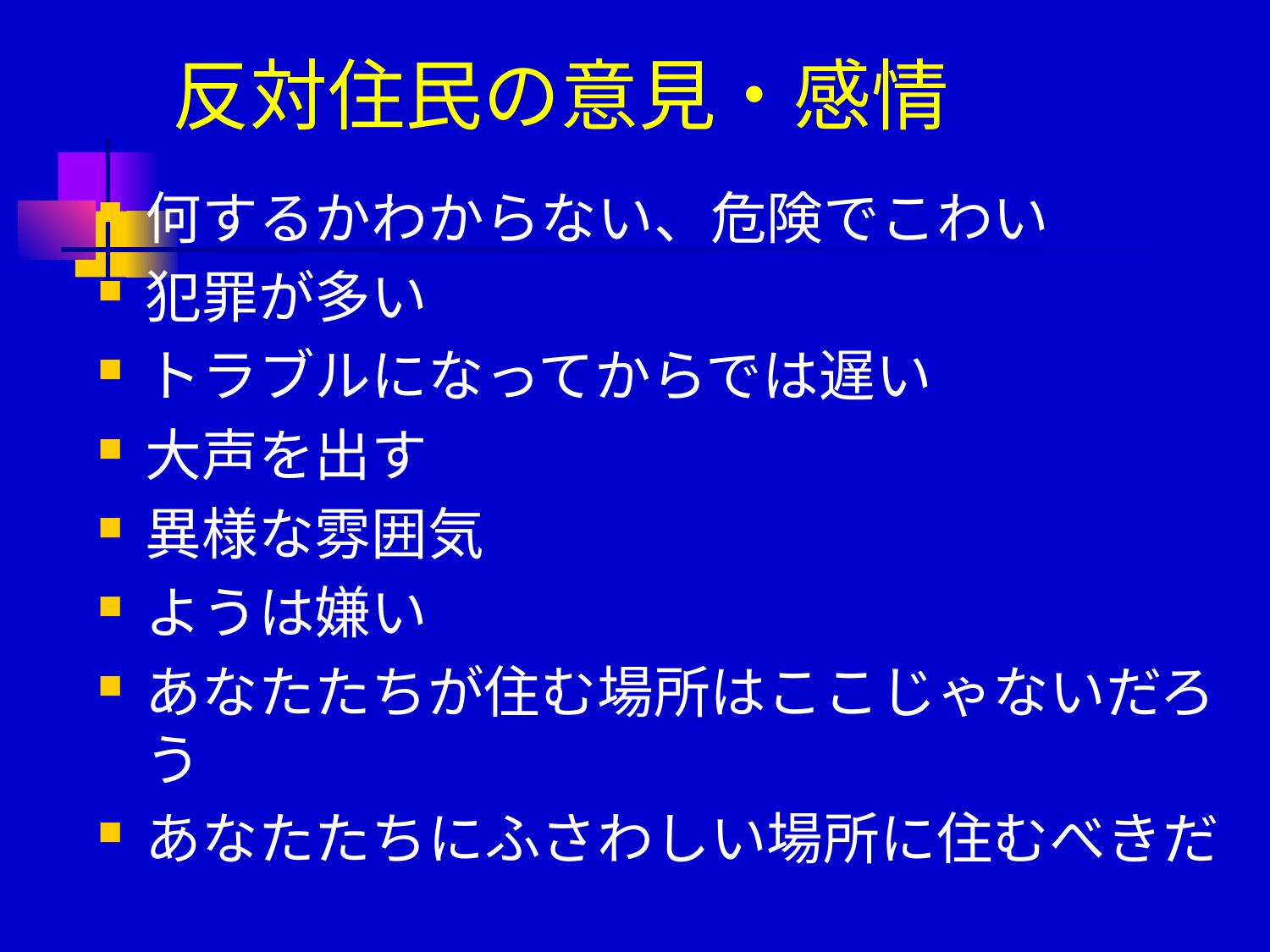

# 反対住民の意見・感情
何するかわからない、危険でこわい
犯罪が多い
トラブルになってからでは遅い
大声を出す
異様な雰囲気
ようは嫌い
あなたたちが住む場所はここじゃないだろう
あなたたちにふさわしい場所に住むべきだ